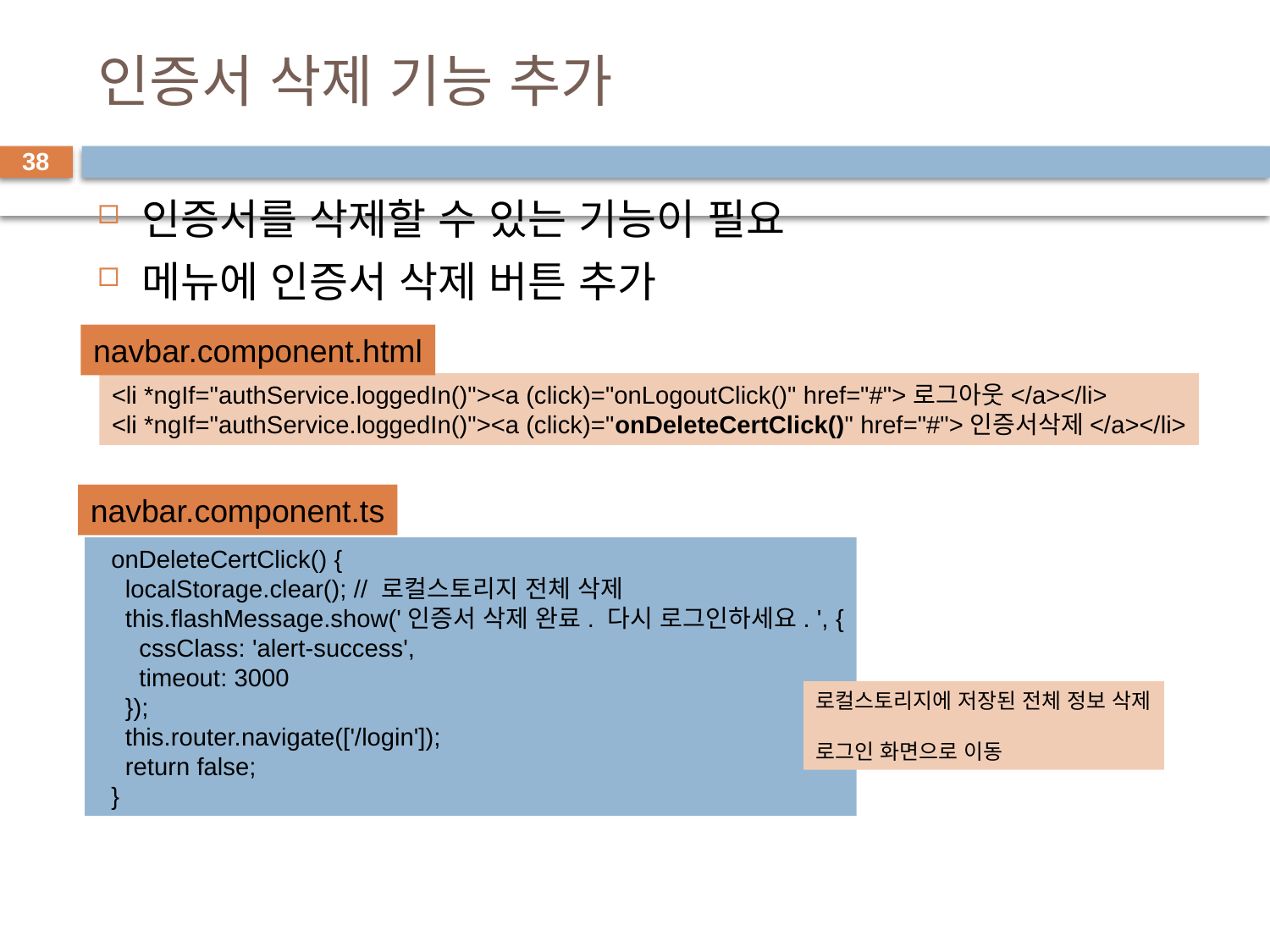

# 인증서 삭제 기능 추가
38
인증서를 삭제할 수 있는 기능이 필요
메뉴에 인증서 삭제 버튼 추가
navbar.component.html
<li *ngIf="authService.loggedIn()"><a (click)="onLogoutClick()" href="#">로그아웃</a></li>
<li *ngIf="authService.loggedIn()"><a (click)="onDeleteCertClick()" href="#">인증서삭제</a></li>
navbar.component.ts
  onDeleteCertClick() {
    localStorage.clear(); // 로컬스토리지 전체 삭제
    this.flashMessage.show('인증서 삭제 완료. 다시 로그인하세요. ', {
      cssClass: 'alert-success',
      timeout: 3000
    });
    this.router.navigate(['/login']);
    return false;
  }
로컬스토리지에 저장된 전체 정보 삭제

로그인 화면으로 이동